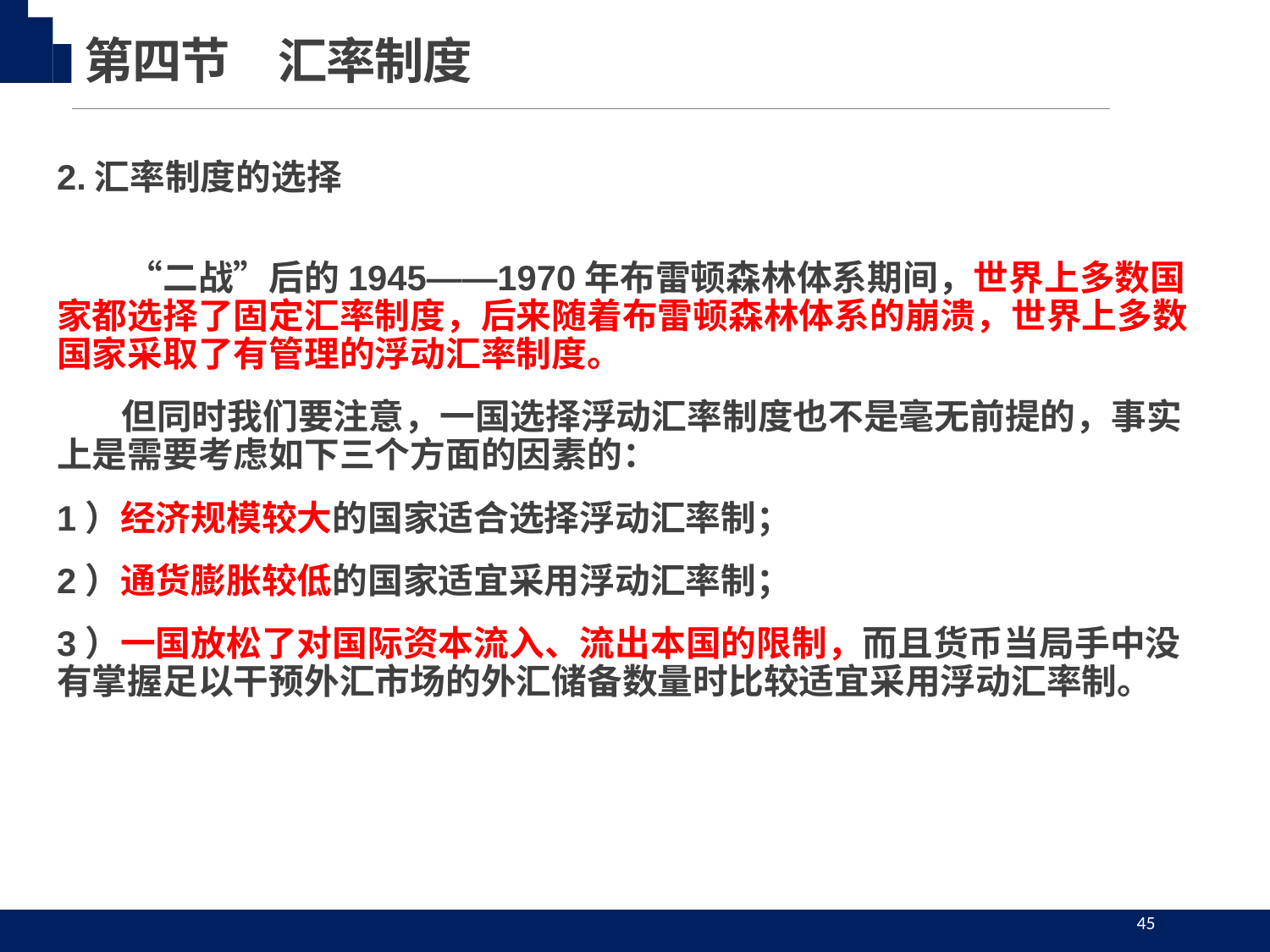

第四节　汇率制度
2.汇率制度的选择
　　“二战”后的1945——1970年布雷顿森林体系期间，世界上多数国家都选择了固定汇率制度，后来随着布雷顿森林体系的崩溃，世界上多数国家采取了有管理的浮动汇率制度。
       但同时我们要注意，一国选择浮动汇率制度也不是毫无前提的，事实上是需要考虑如下三个方面的因素的：
1）经济规模较大的国家适合选择浮动汇率制；
2）通货膨胀较低的国家适宜采用浮动汇率制；
3）一国放松了对国际资本流入、流出本国的限制，而且货币当局手中没有掌握足以干预外汇市场的外汇储备数量时比较适宜采用浮动汇率制。
45